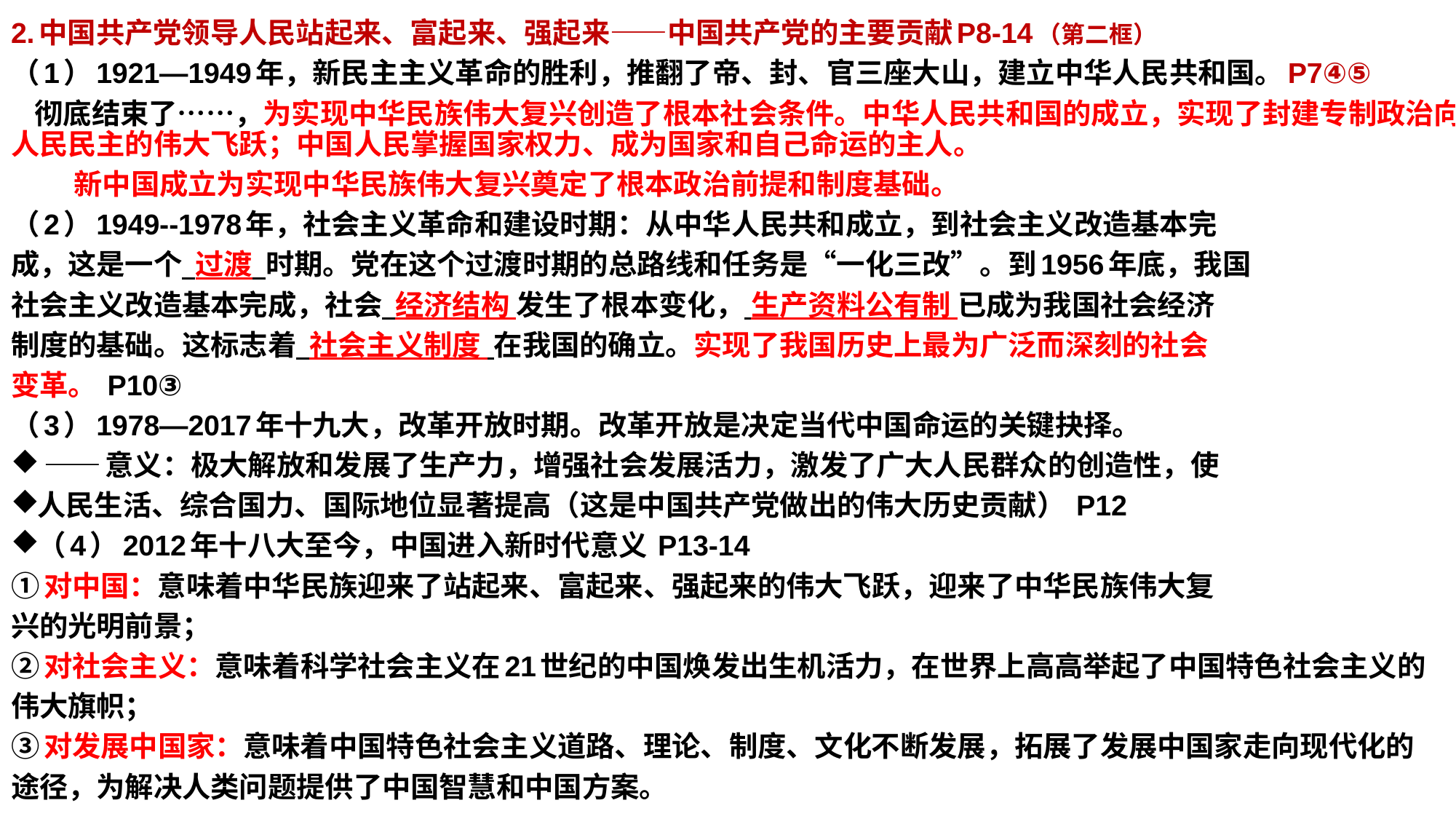

2.中国共产党领导人民站起来、富起来、强起来——中国共产党的主要贡献P8-14（第二框）
（1）1921—1949年，新民主主义革命的胜利，推翻了帝、封、官三座大山，建立中华人民共和国。P7④⑤
   彻底结束了……，为实现中华民族伟大复兴创造了根本社会条件。中华人民共和国的成立，实现了封建专制政治向人民民主的伟大飞跃；中国人民掌握国家权力、成为国家和自己命运的主人。
         新中国成立为实现中华民族伟大复兴奠定了根本政治前提和制度基础。
（2）1949--1978年，社会主义革命和建设时期：从中华人民共和成立，到社会主义改造基本完
成，这是一个  过渡  时期。党在这个过渡时期的总路线和任务是“一化三改”。到1956年底，我国
社会主义改造基本完成，社会  经济结构 发生了根本变化， 生产资料公有制 已成为我国社会经济
制度的基础。这标志着  社会主义制度  在我国的确立。实现了我国历史上最为广泛而深刻的社会
变革。 P10③
（3）1978—2017年十九大，改革开放时期。改革开放是决定当代中国命运的关键抉择。
 ——意义：极大解放和发展了生产力，增强社会发展活力，激发了广大人民群众的创造性，使
人民生活、综合国力、国际地位显著提高（这是中国共产党做出的伟大历史贡献） P12
（4）2012年十八大至今，中国进入新时代意义 P13-14
①对中国：意味着中华民族迎来了站起来、富起来、强起来的伟大飞跃，迎来了中华民族伟大复
兴的光明前景；
②对社会主义：意味着科学社会主义在21世纪的中国焕发出生机活力，在世界上高高举起了中国特色社会主义的
伟大旗帜；
③对发展中国家：意味着中国特色社会主义道路、理论、制度、文化不断发展，拓展了发展中国家走向现代化的
途径，为解决人类问题提供了中国智慧和中国方案。

#